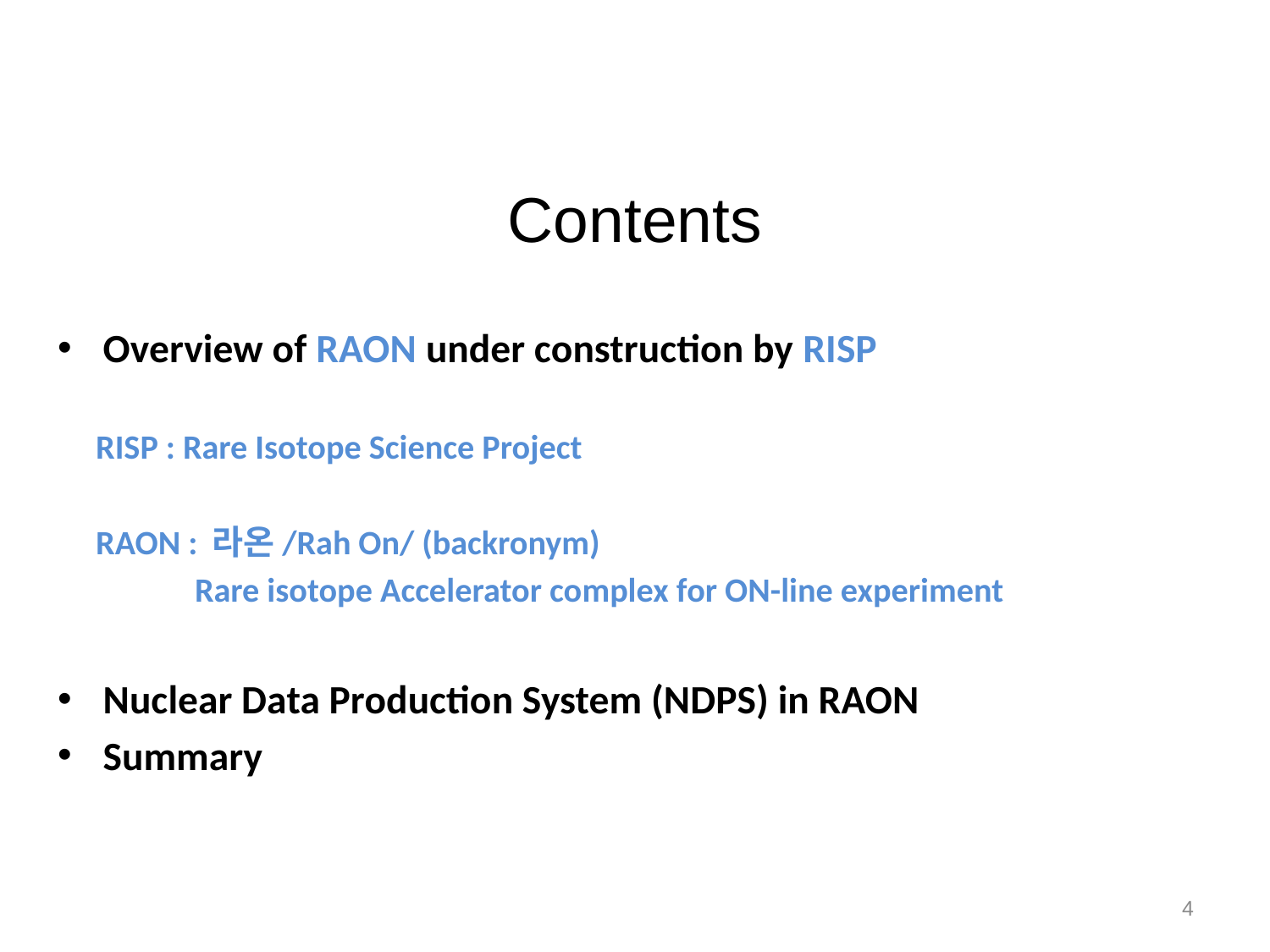

# Contents
Overview of RAON under construction by RISP

     RISP : Rare Isotope Science Project

     RAON : 라온/Rah On/ (backronym)
                  Rare isotope Accelerator complex for ON-line experiment

Nuclear Data Production System (NDPS) in RAON
Summary
4